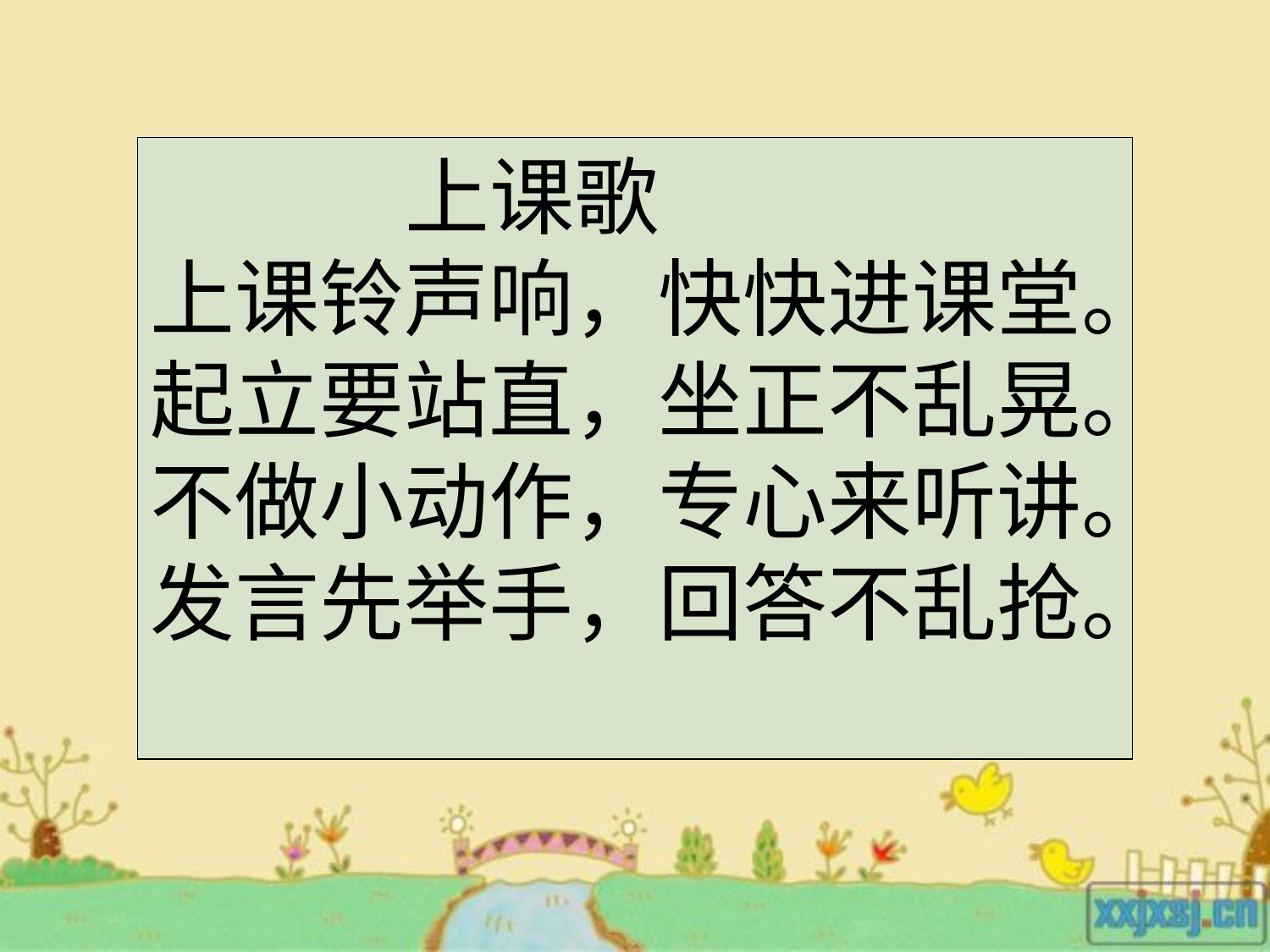

上课歌
上课铃声响，快快进课堂。
起立要站直，坐正不乱晃。不做小动作，专心来听讲。
发言先举手，回答不乱抢。